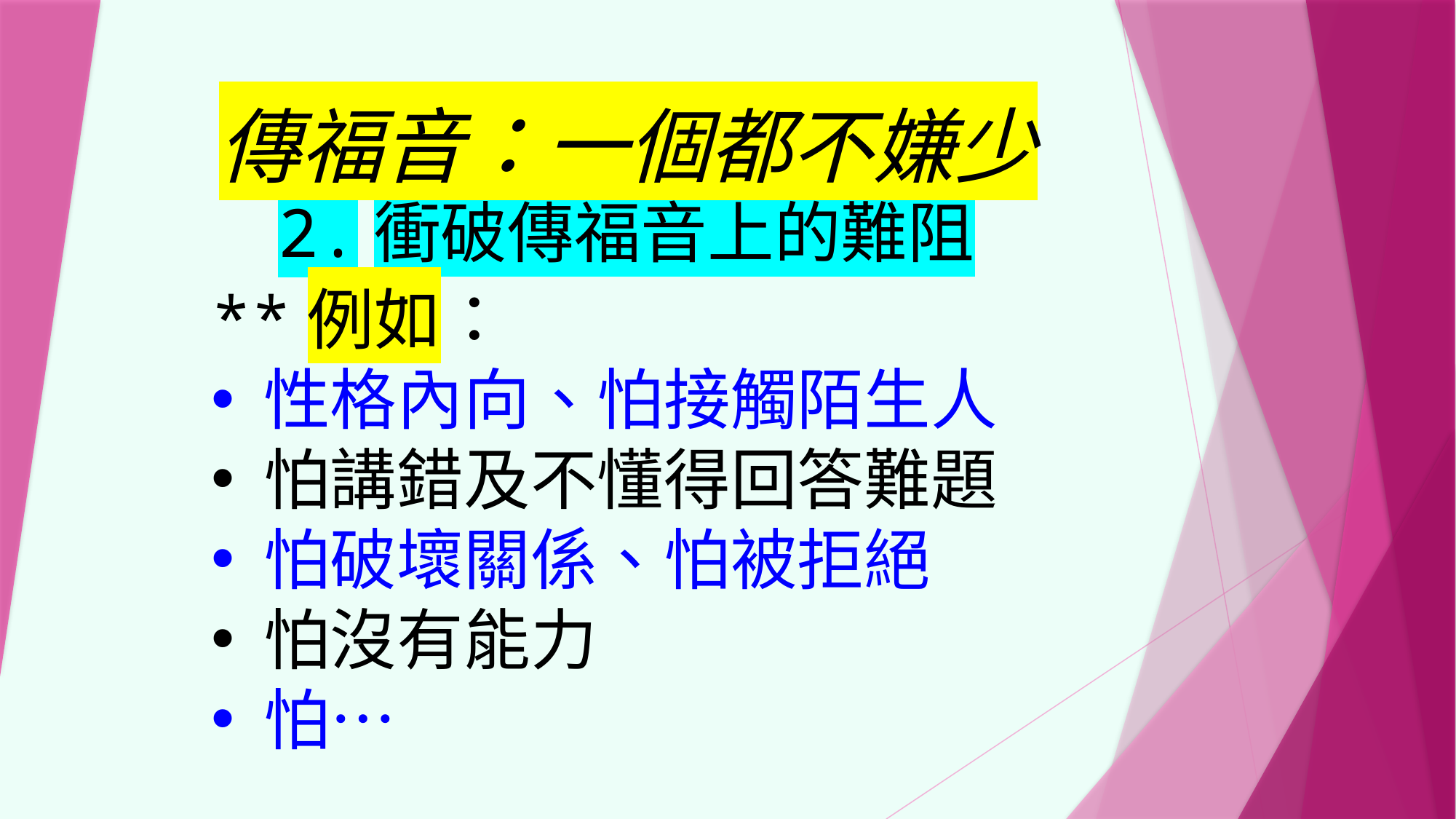

傳福音：一個都不嫌少
2.衝破傳福音上的難阻
**例如：
性格內向、怕接觸陌生人
怕講錯及不懂得回答難題
怕破壞關係、怕被拒絕
怕沒有能力
怕…